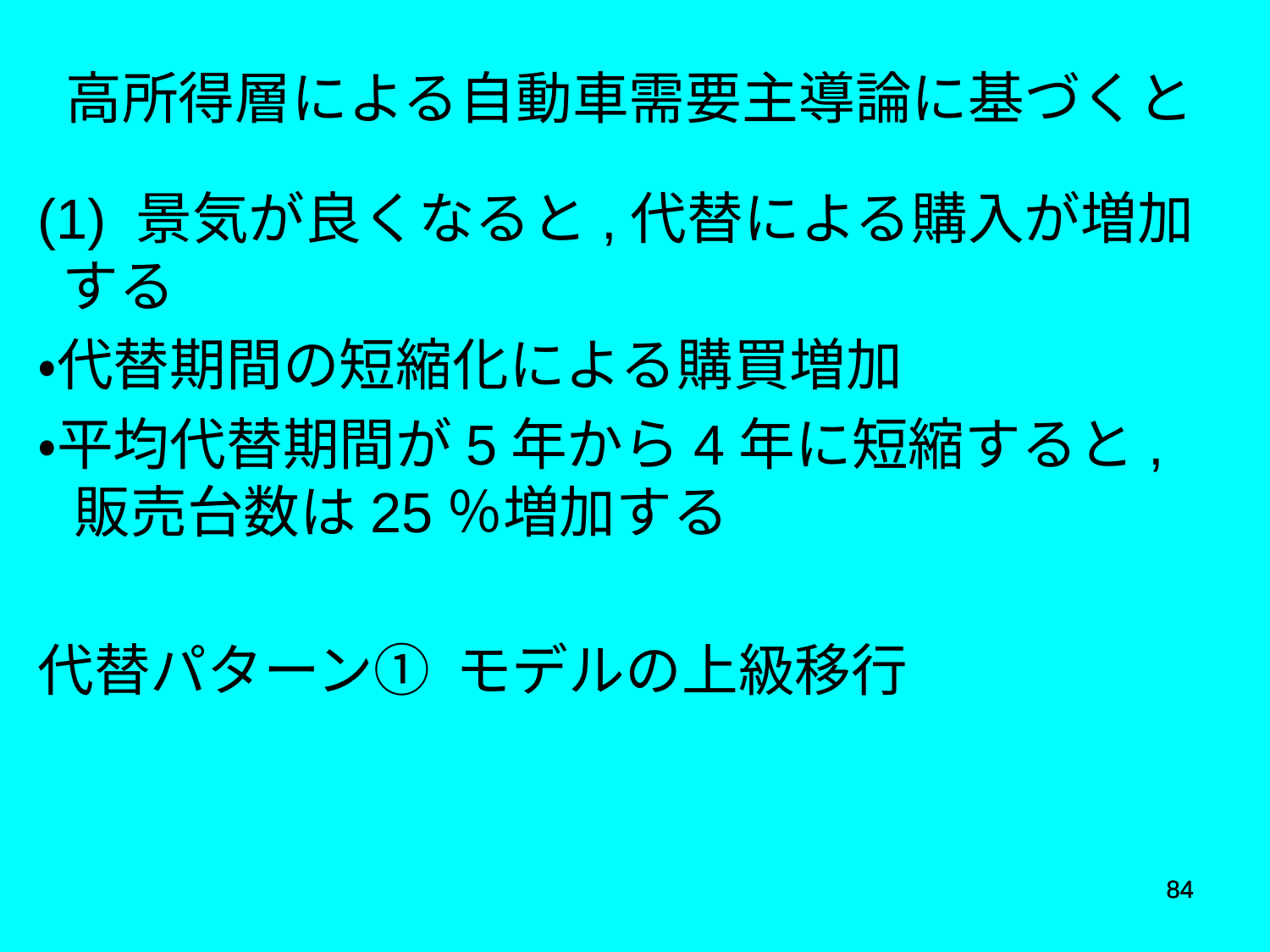

高所得層による自動車需要主導論に基づくと
(1) 景気が良くなると,代替による購入が増加する
・代替期間の短縮化による購買増加
・平均代替期間が5年から4年に短縮すると,販売台数は25％増加する

代替パターン①  モデルの上級移行
84
84
84